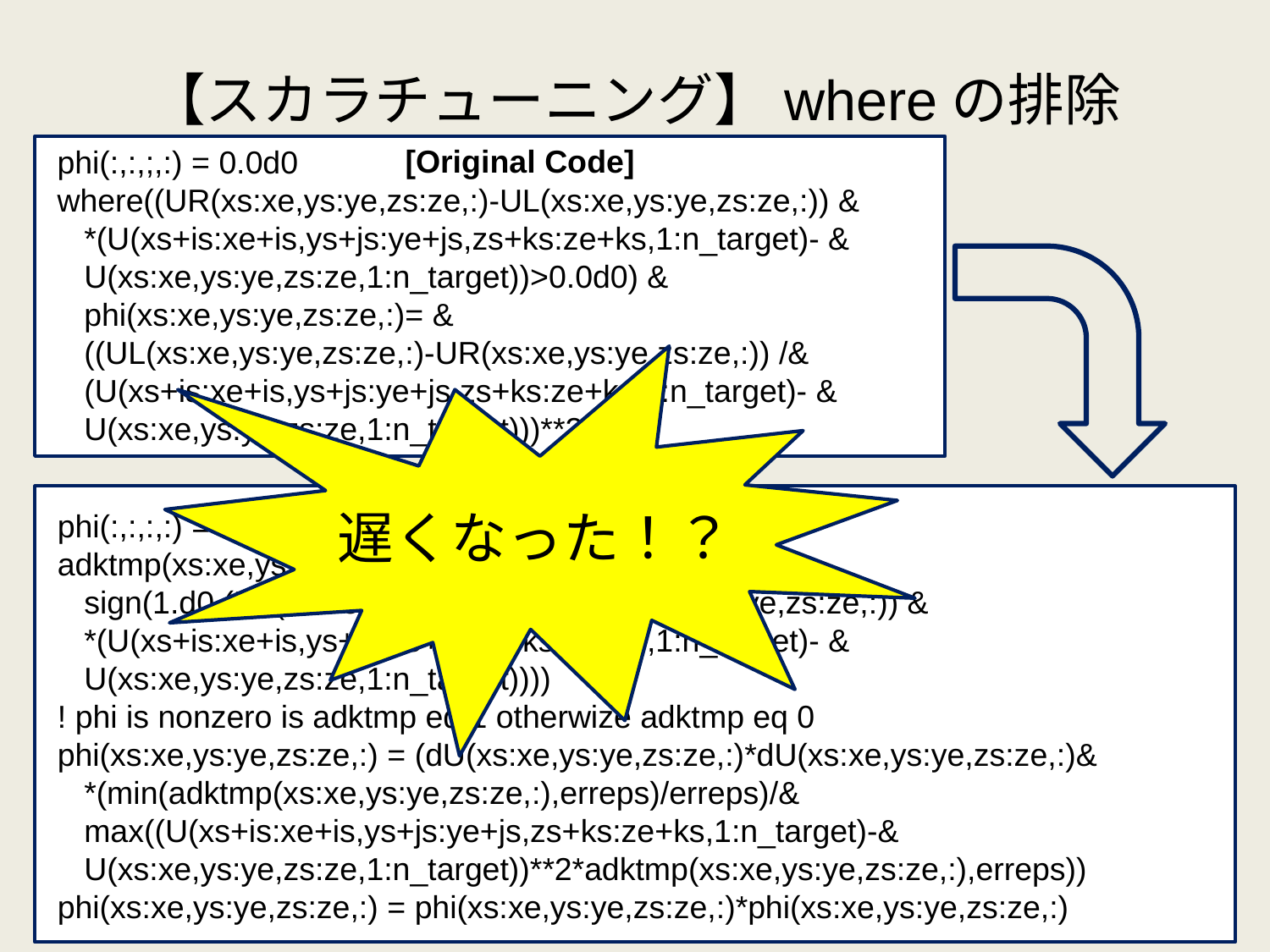

# 【スカラチューニング】whereの排除
[Original Code]

phi(:,:,;,:) = 0.0d0
where((UR(xs:xe,ys:ye,zs:ze,:)-UL(xs:xe,ys:ye,zs:ze,:)) &
   *(U(xs+is:xe+is,ys+js:ye+js,zs+ks:ze+ks,1:n_target)- &
   U(xs:xe,ys:ye,zs:ze,1:n_target))>0.0d0) &
   phi(xs:xe,ys:ye,zs:ze,:)= &
   ((UL(xs:xe,ys:ye,zs:ze,:)-UR(xs:xe,ys:ye,zs:ze,:)) /&
   (U(xs+is:xe+is,ys+js:ye+js,zs+ks:ze+ks,1:n_target)- &
   U(xs:xe,ys:ye,zs:ze,1:n_target)))**2

[Modefied Code]
遅くなった！？
phi(:,:,:,:) = 0.0d0
adktmp(xs:xe,ys:ye,zs:ze,:)=0.5*(1- &
   sign(1.d0,(UL(xs:xe,ys:ye,zs:ze,:)-UR(xs:xe,ys:ye,zs:ze,:)) &
   *(U(xs+is:xe+is,ys+js:ye+js,zs+ks:ze+ks,1:n_target)- &
   U(xs:xe,ys:ye,zs:ze,1:n_target))))
! phi is nonzero is adktmp eq 1 otherwize adktmp eq 0
phi(xs:xe,ys:ye,zs:ze,:) = (dU(xs:xe,ys:ye,zs:ze,:)*dU(xs:xe,ys:ye,zs:ze,:)&
   *(min(adktmp(xs:xe,ys:ye,zs:ze,:),erreps)/erreps)/&
   max((U(xs+is:xe+is,ys+js:ye+js,zs+ks:ze+ks,1:n_target)-&
   U(xs:xe,ys:ye,zs:ze,1:n_target))**2*adktmp(xs:xe,ys:ye,zs:ze,:),erreps))
phi(xs:xe,ys:ye,zs:ze,:) = phi(xs:xe,ys:ye,zs:ze,:)*phi(xs:xe,ys:ye,zs:ze,:)